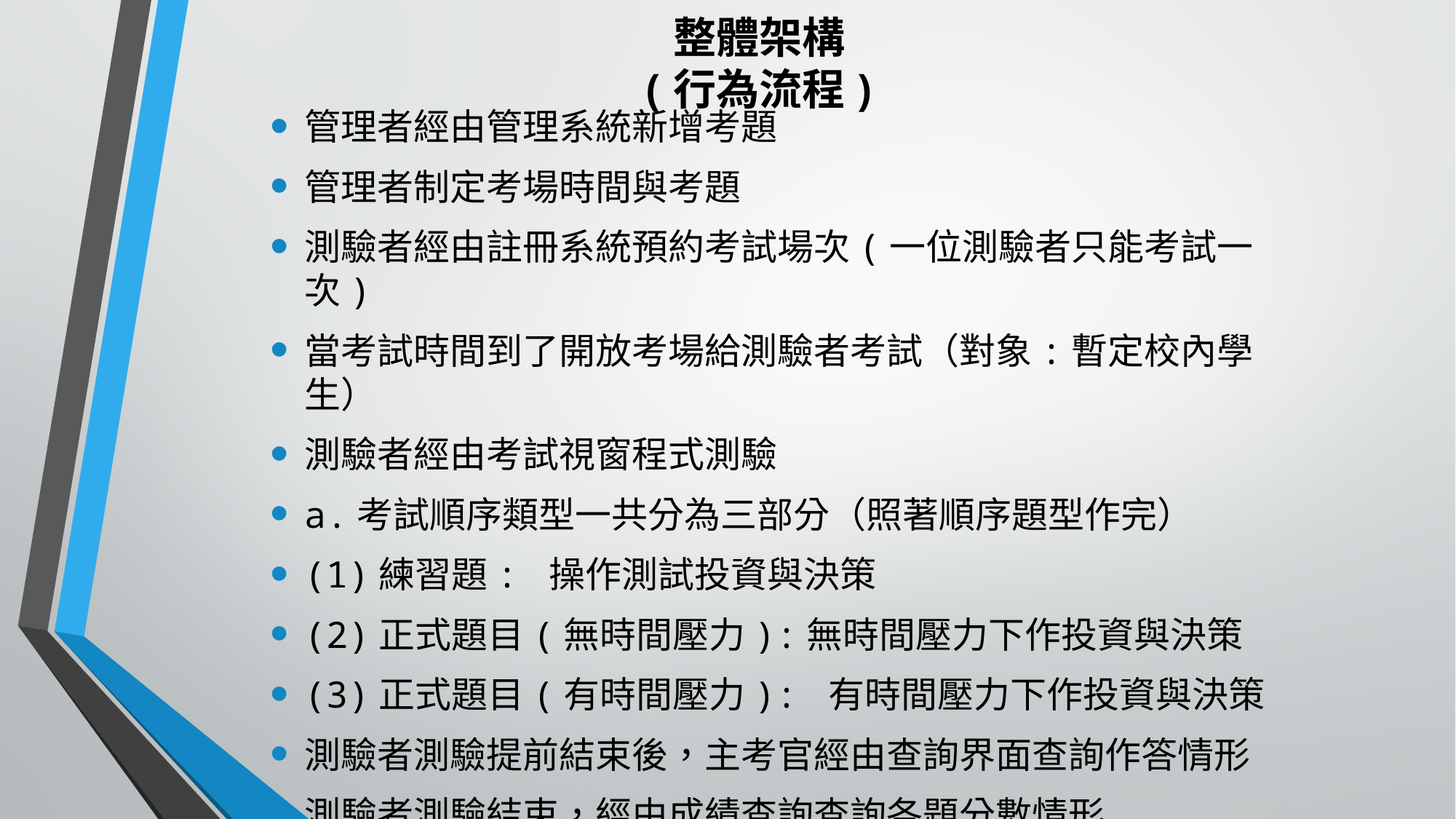

# 整體架構 (行為流程)
管理者經由管理系統新增考題
管理者制定考場時間與考題
測驗者經由註冊系統預約考試場次(一位測驗者只能考試一次)
當考試時間到了開放考場給測驗者考試（對象:暫定校內學生）
測驗者經由考試視窗程式測驗
a.考試順序類型一共分為三部分（照著順序題型作完）
(1)練習題: 操作測試投資與決策
(2)正式題目(無時間壓力):無時間壓力下作投資與決策
(3)正式題目(有時間壓力): 有時間壓力下作投資與決策
測驗者測驗提前結束後，主考官經由查詢界面查詢作答情形
測驗者測驗結束，經由成績查詢查詢各題分數情形